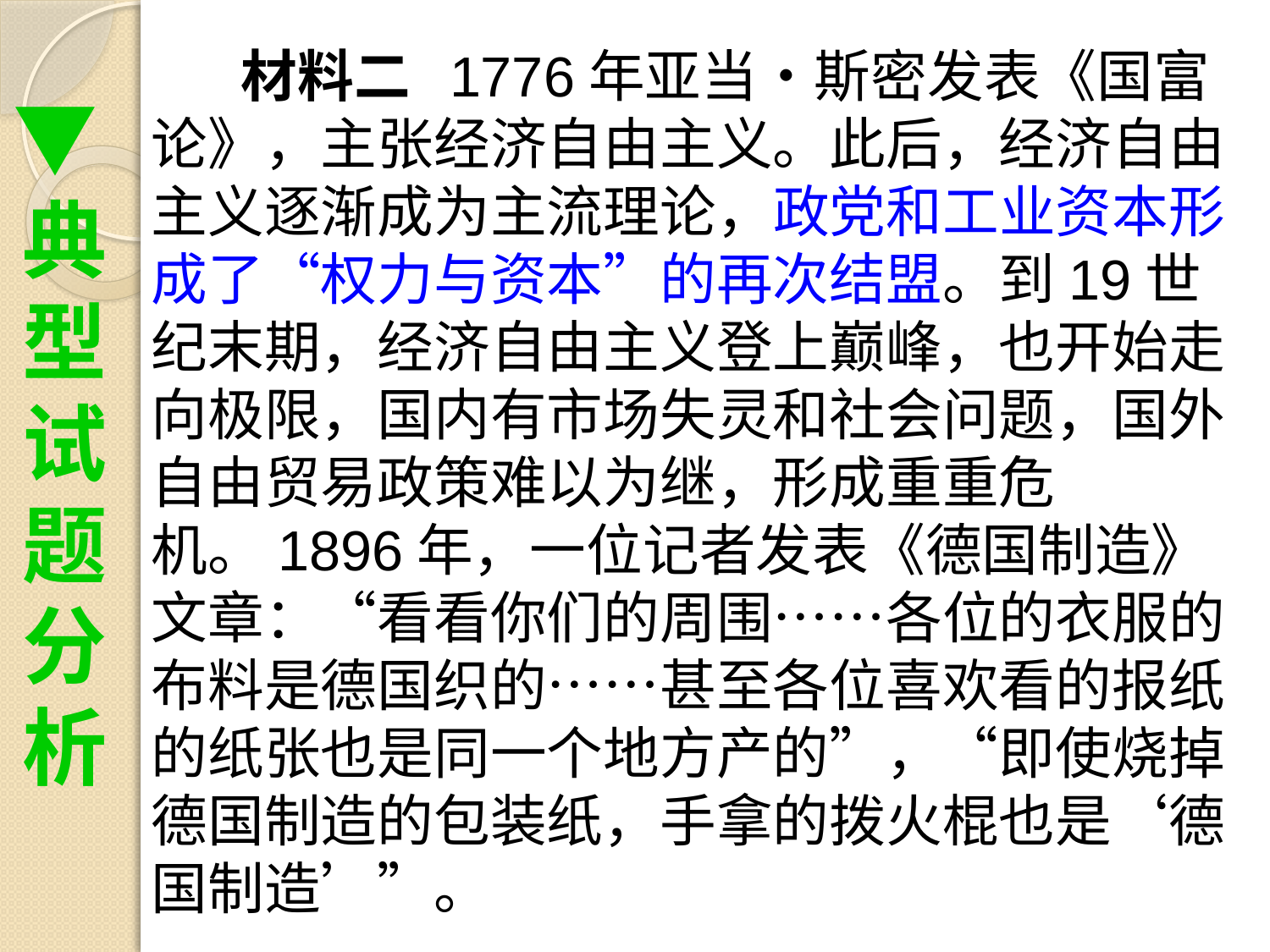

材料二  1776年亚当•斯密发表《国富论》，主张经济自由主义。此后，经济自由主义逐渐成为主流理论，政党和工业资本形成了“权力与资本”的再次结盟。到19世纪末期，经济自由主义登上巅峰，也开始走向极限，国内有市场失灵和社会问题，国外自由贸易政策难以为继，形成重重危机。1896年，一位记者发表《德国制造》文章：“看看你们的周围……各位的衣服的布料是德国织的……甚至各位喜欢看的报纸的纸张也是同一个地方产的”，“即使烧掉德国制造的包装纸，手拿的拨火棍也是‘德国制造’”。
▼典型试题分析